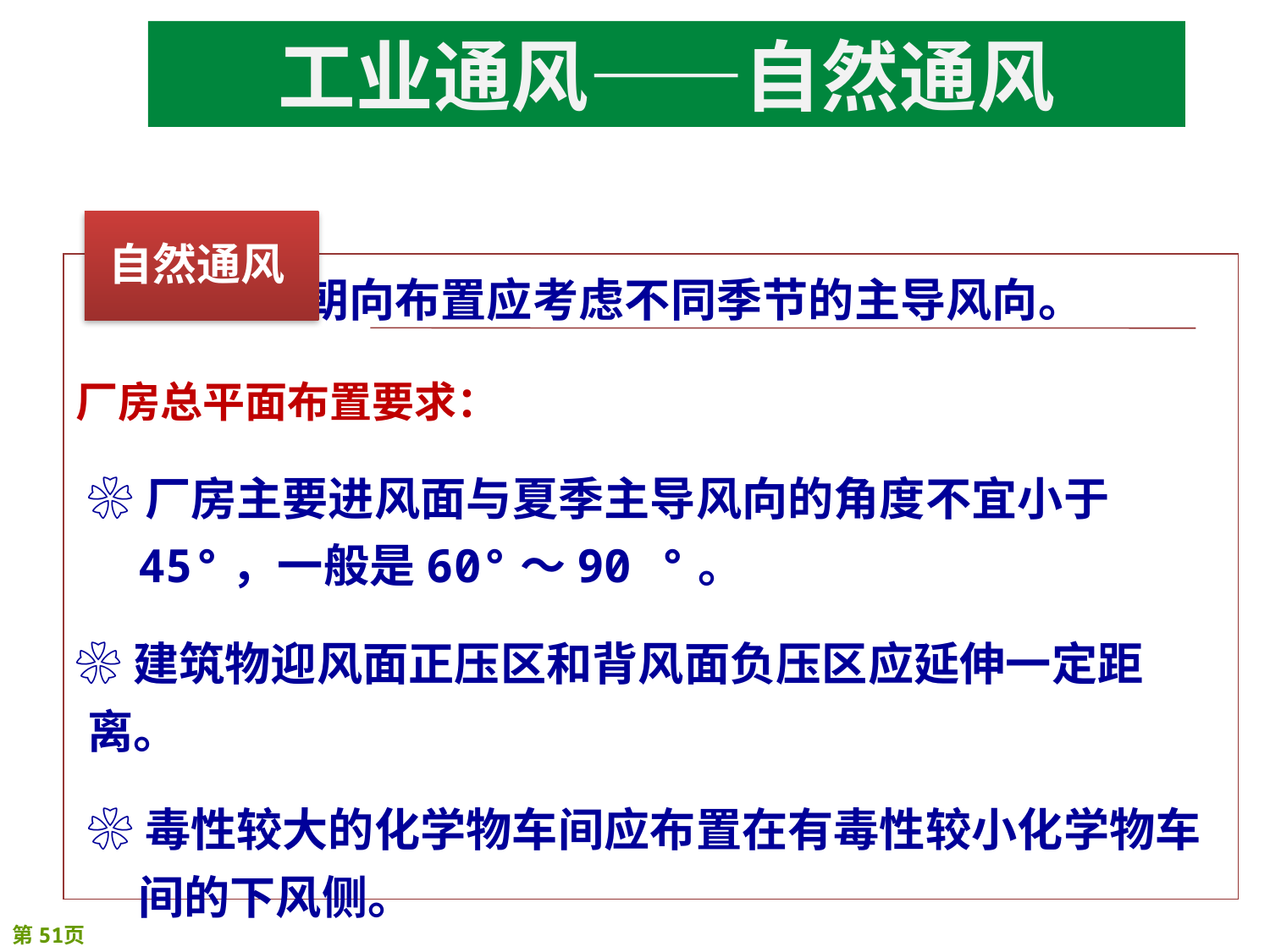

# 工业通风——自然通风
 自然通风
           车间朝向布置应考虑不同季节的主导风向。
厂房总平面布置要求：
❀厂房主要进风面与夏季主导风向的角度不宜小于45°，一般是60°～90 °。
❀建筑物迎风面正压区和背风面负压区应延伸一定距离。
❀毒性较大的化学物车间应布置在有毒性较小化学物车间的下风侧。